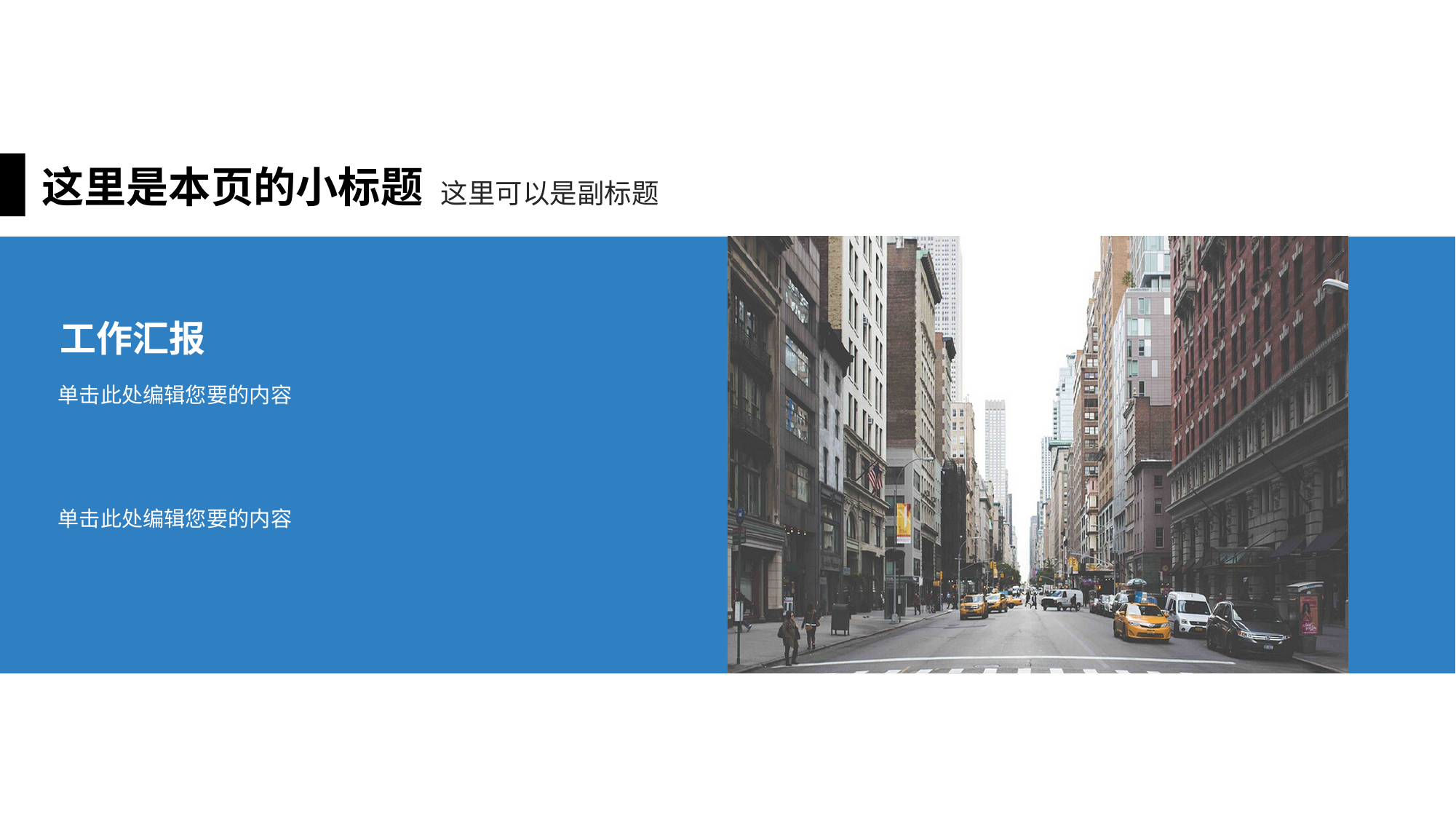

这里是本页的小标题
这里可以是副标题

工作汇报
单击此处编辑您要的内容
单击此处编辑您要的内容